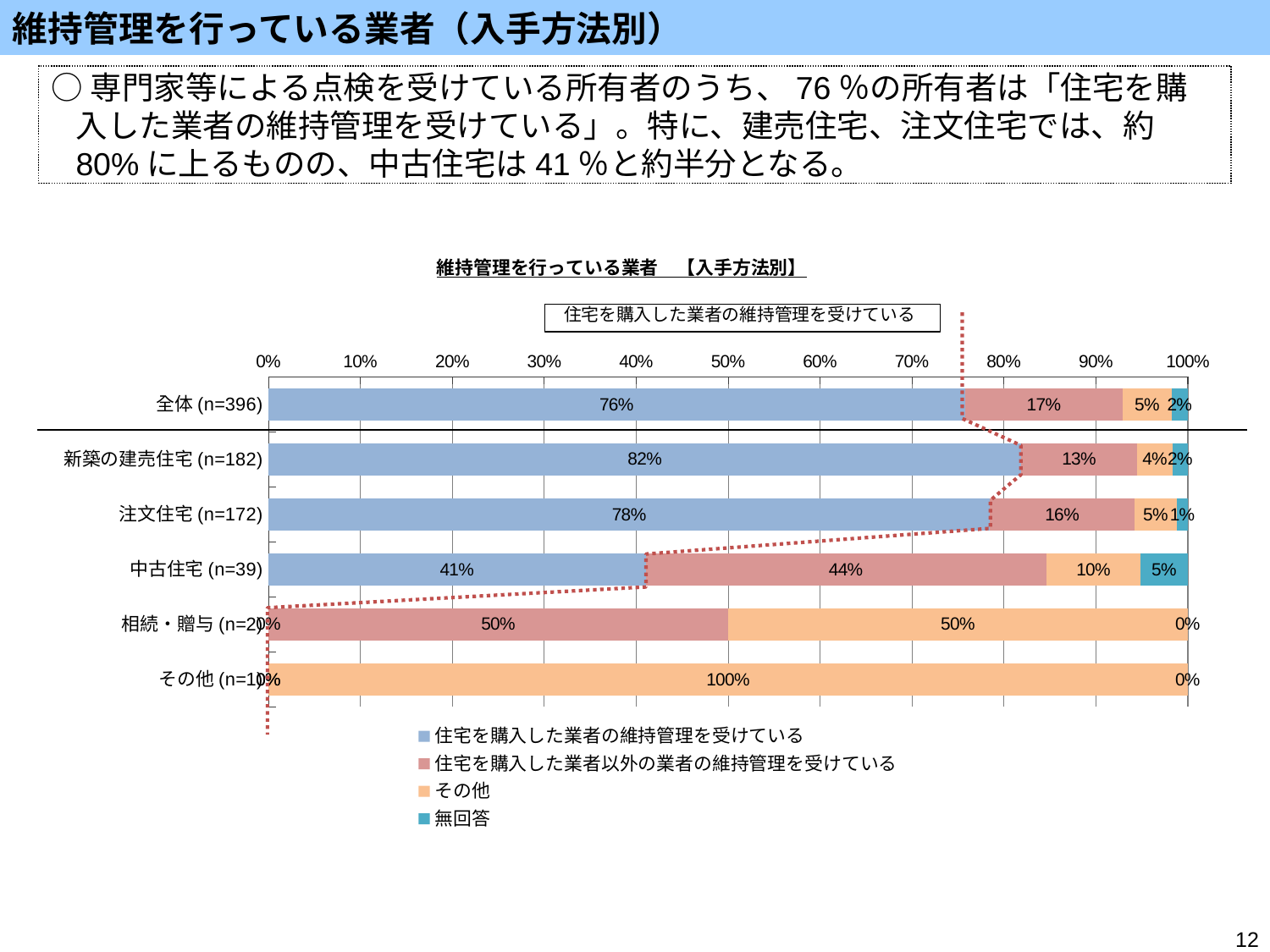

維持管理を行っている業者（入手方法別）
○専門家等による点検を受けている所有者のうち、76％の所有者は「住宅を購入した業者の維持管理を受けている」。特に、建売住宅、注文住宅では、約80%に上るものの、中古住宅は41％と約半分となる。

### Chart: 維持管理を行っている業者　【入手方法別】

| Category | 住宅を購入した業者の維持管理を受けている | 住宅を購入した業者以外の業者の維持管理を受けている | その他 | 無回答 |
|---|---|---|---|---|
| 全体(n=396) | 0.7575757575757576 | 0.1717171717171717 | 0.05303030303030303 | 0.017676767676767676 |
| 新築の建売住宅(n=182) | 0.8186813186813187 | 0.12637362637362637 | 0.038461538461538464 | 0.016483516483516484 |
| 注文住宅(n=172) | 0.7848837209302325 | 0.1569767441860465 | 0.046511627906976744 | 0.011627906976744186 |
| 中古住宅(n=39) | 0.41025641025641024 | 0.4358974358974359 | 0.10256410256410256 | 0.05128205128205128 |
| 相続・贈与(n=2) | 0.0 | 0.5 | 0.5 | 0.0 |
| その他(n=1) | 0.0 | 0.0 | 1.0 | 0.0 |
住宅を購入した業者の維持管理を受けている

12